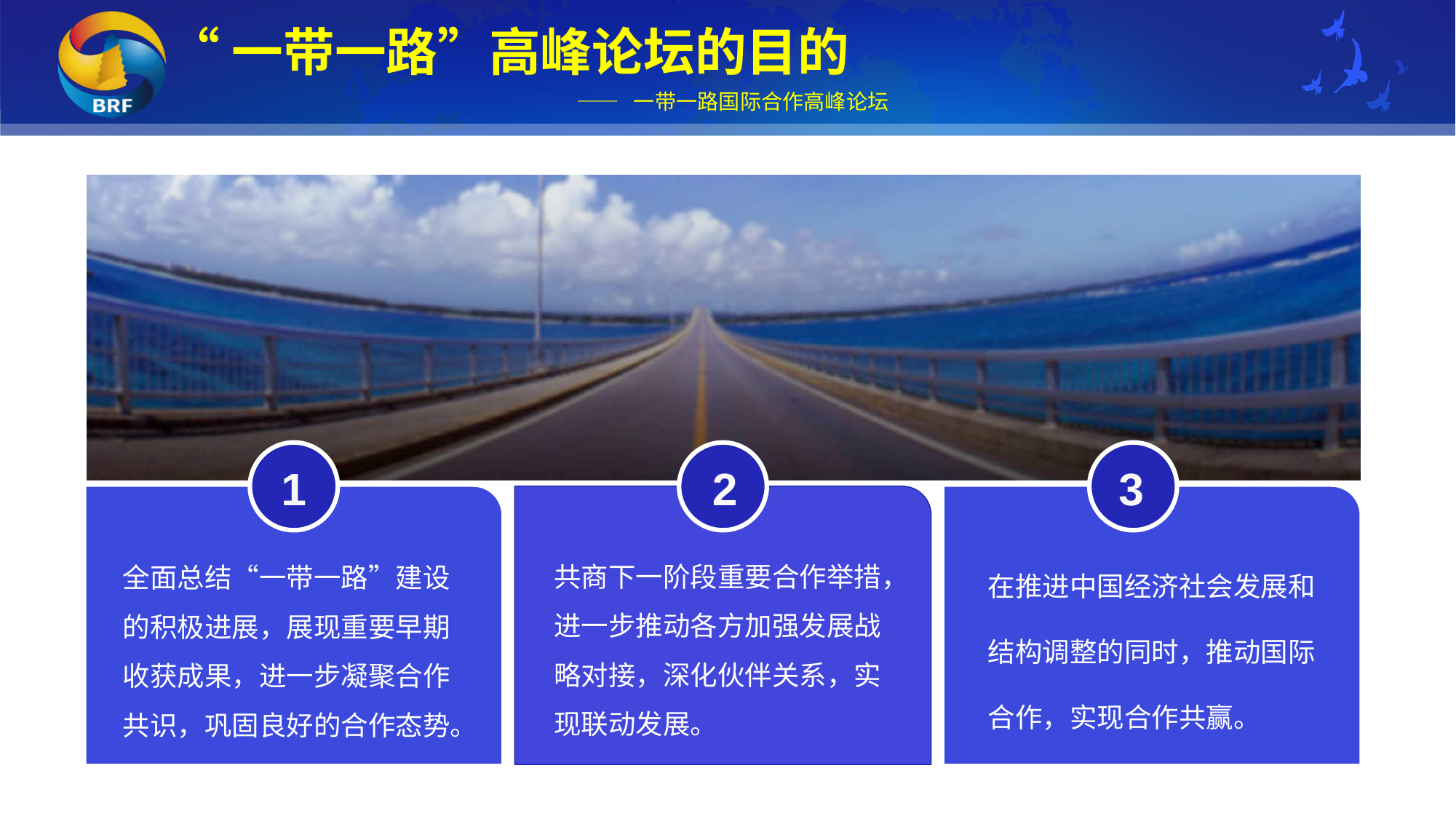

“一带一路”高峰论坛的目的
——  一带一路国际合作高峰论坛

1
2
3

在推进中国经济社会发展和结构调整的同时，推动国际合作，实现合作共赢。
共商下一阶段重要合作举措，进一步推动各方加强发展战略对接，深化伙伴关系，实现联动发展。
全面总结“一带一路”建设的积极进展，展现重要早期收获成果，进一步凝聚合作共识，巩固良好的合作态势。